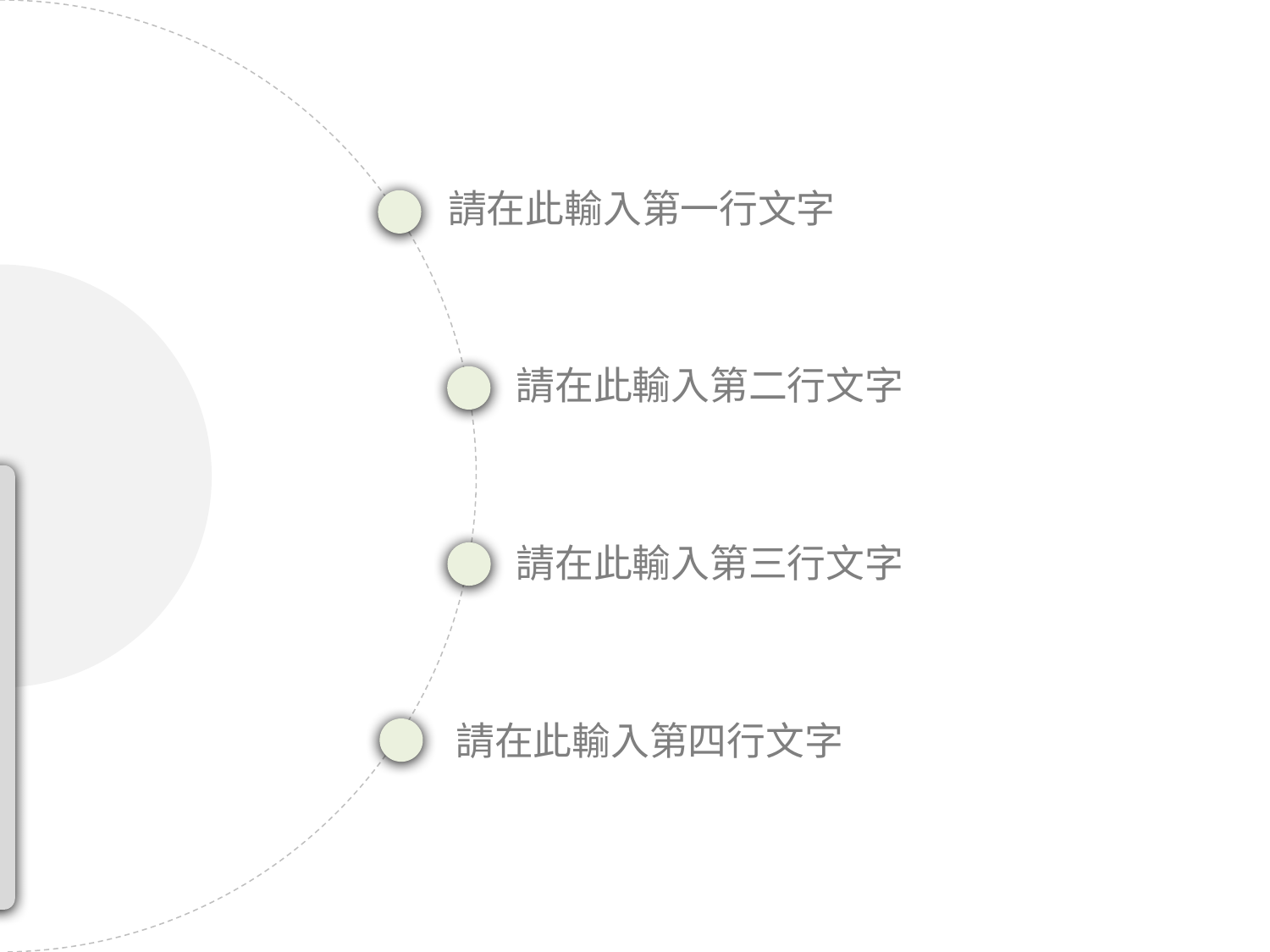

請在此輸入第一行文字

請在此輸入第二行文字

請在此輸入第三行文字

請在此輸入第四行文字